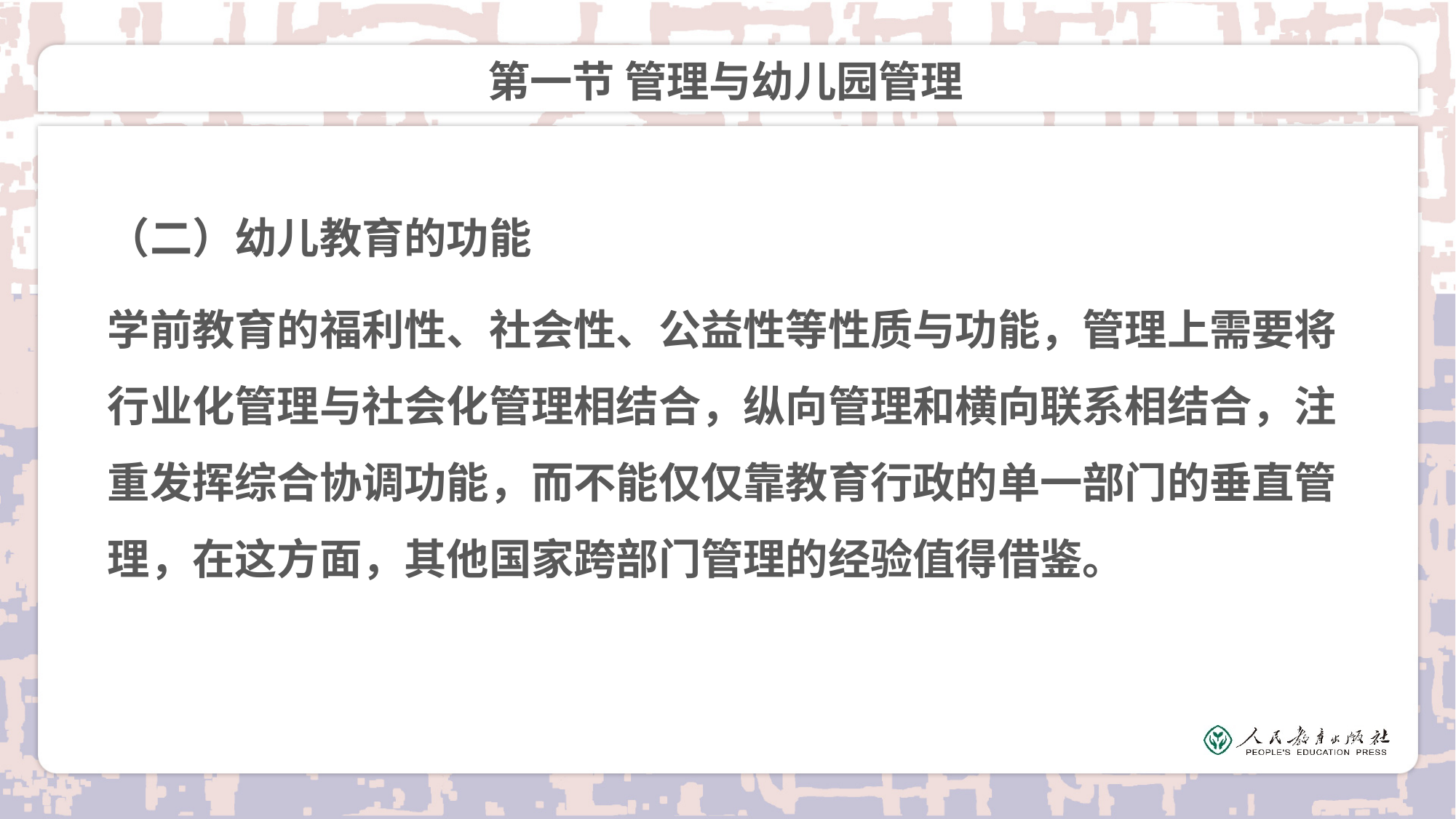

# 第一节 管理与幼儿园管理
（二）幼儿教育的功能
学前教育的福利性、社会性、公益性等性质与功能，管理上需要将行业化管理与社会化管理相结合，纵向管理和横向联系相结合，注重发挥综合协调功能，而不能仅仅靠教育行政的单一部门的垂直管理，在这方面，其他国家跨部门管理的经验值得借鉴。